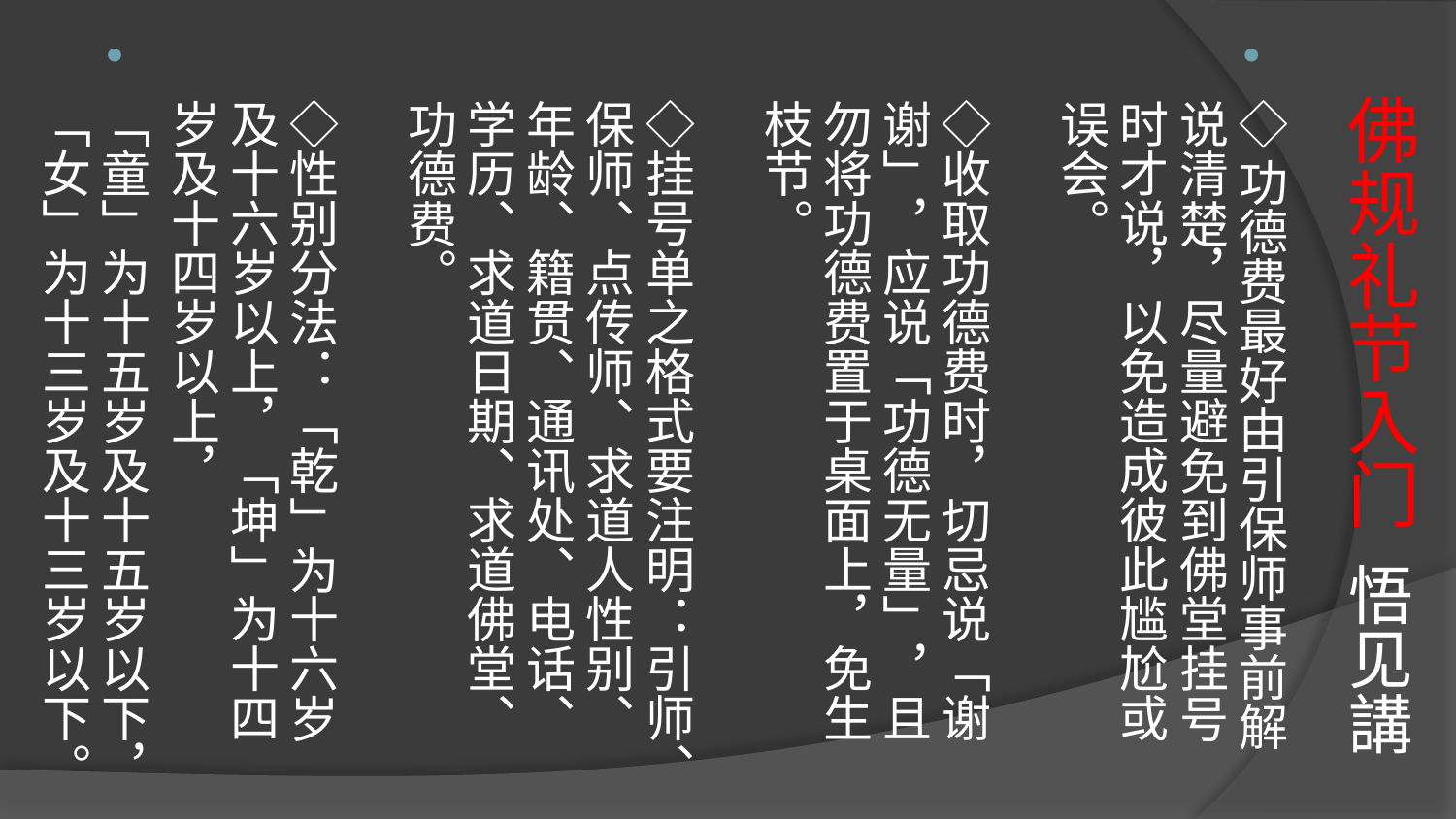

# 佛规礼节入门  悟见講
◇功德费最好由引保师事前解说清楚，尽量避免到佛堂挂号时才说，以免造成彼此尴尬或误会。
◇收取功德费时，切忌说「谢谢」，应说「功德无量」，且勿将功德费置于桌面上，免生枝节。
◇挂号单之格式要注明：引师、保师、点传师、求道人性别、年龄、籍贯、通讯处、电话、学历、求道日期、求道佛堂、功德费。
◇性别分法：「乾」为十六岁及十六岁以上，「坤」为十四岁及十四岁以上，
「童」为十五岁及十五岁以下，「女」为十三岁及十三岁以下。